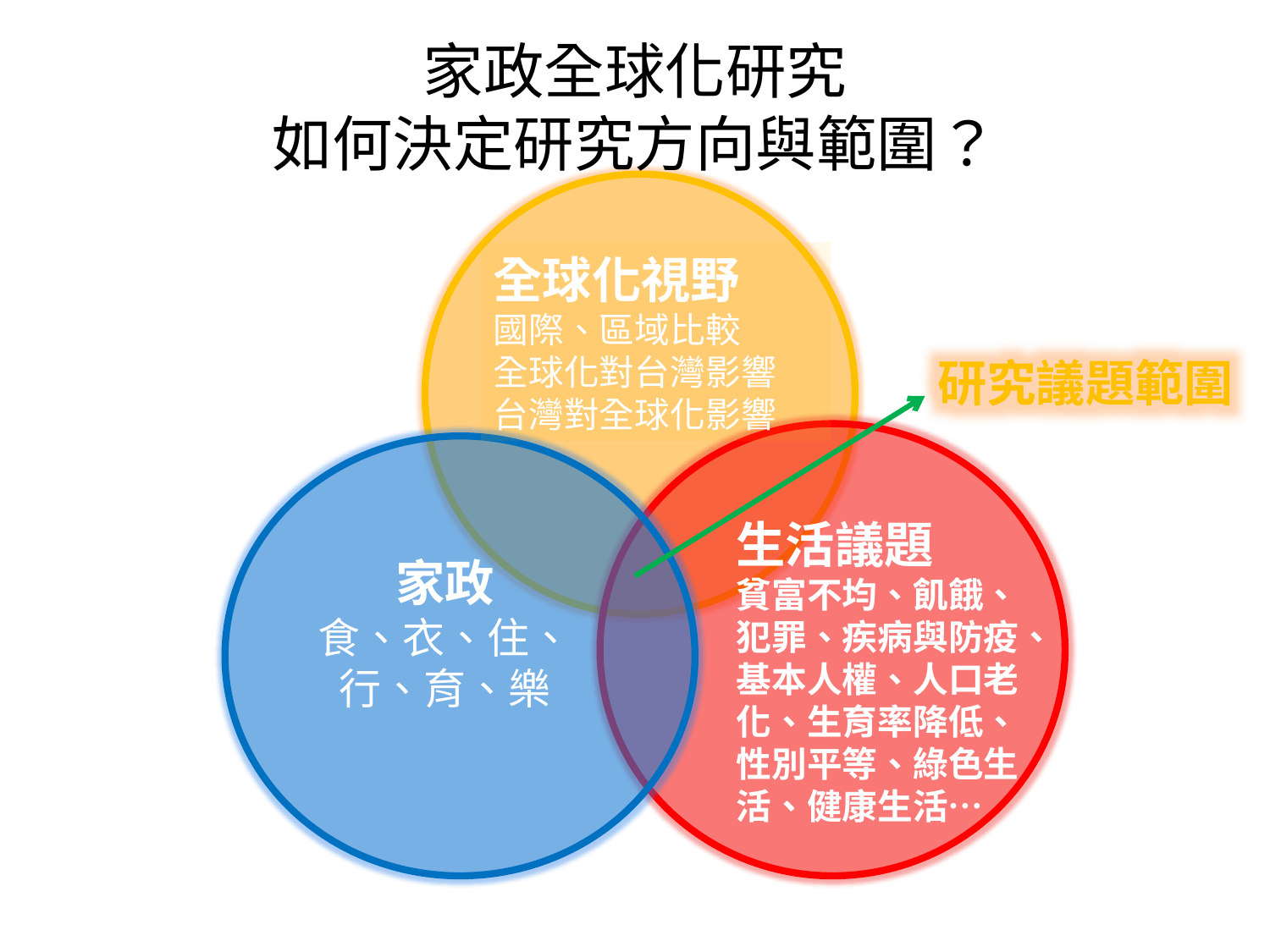

# 家政全球化研究 如何決定研究方向與範圍？

全球化視野
國際、區域比較
全球化對台灣影響
台灣對全球化影響
研究議題範圍

生活議題
貧富不均、飢餓、
犯罪、疾病與防疫、
基本人權、人口老化、生育率降低、性別平等、綠色生活、健康生活…
家政
食、衣、住、行、育、樂